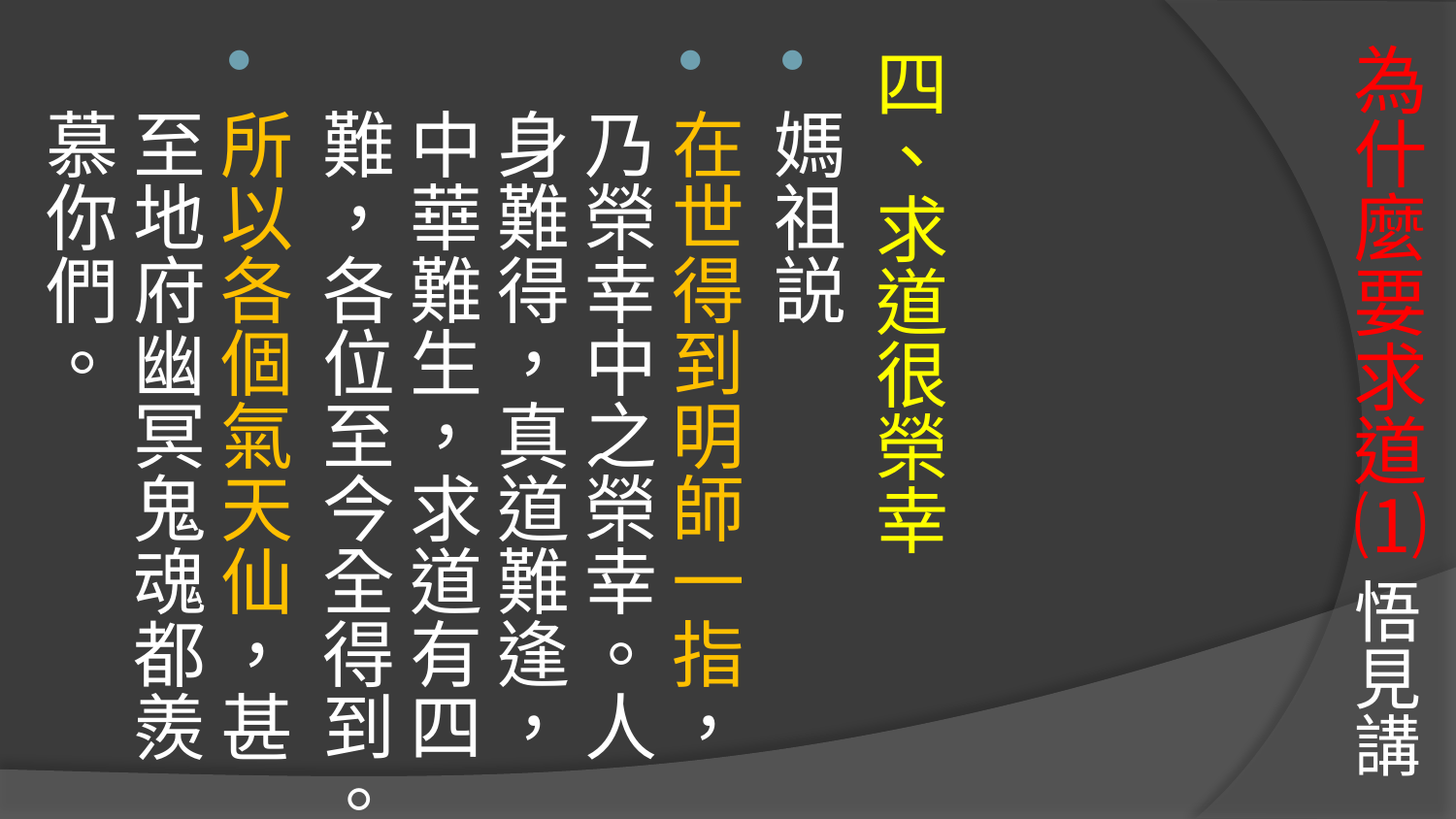

四、求道很榮幸
媽祖説
在世得到明師一指，乃榮幸中之榮幸。人身難得，真道難逢，中華難生，求道有四難，各位至今全得到。
所以各個氣天仙，甚至地府幽冥鬼魂都羨慕你們。
# 為什麼要求道⑴ 悟見講